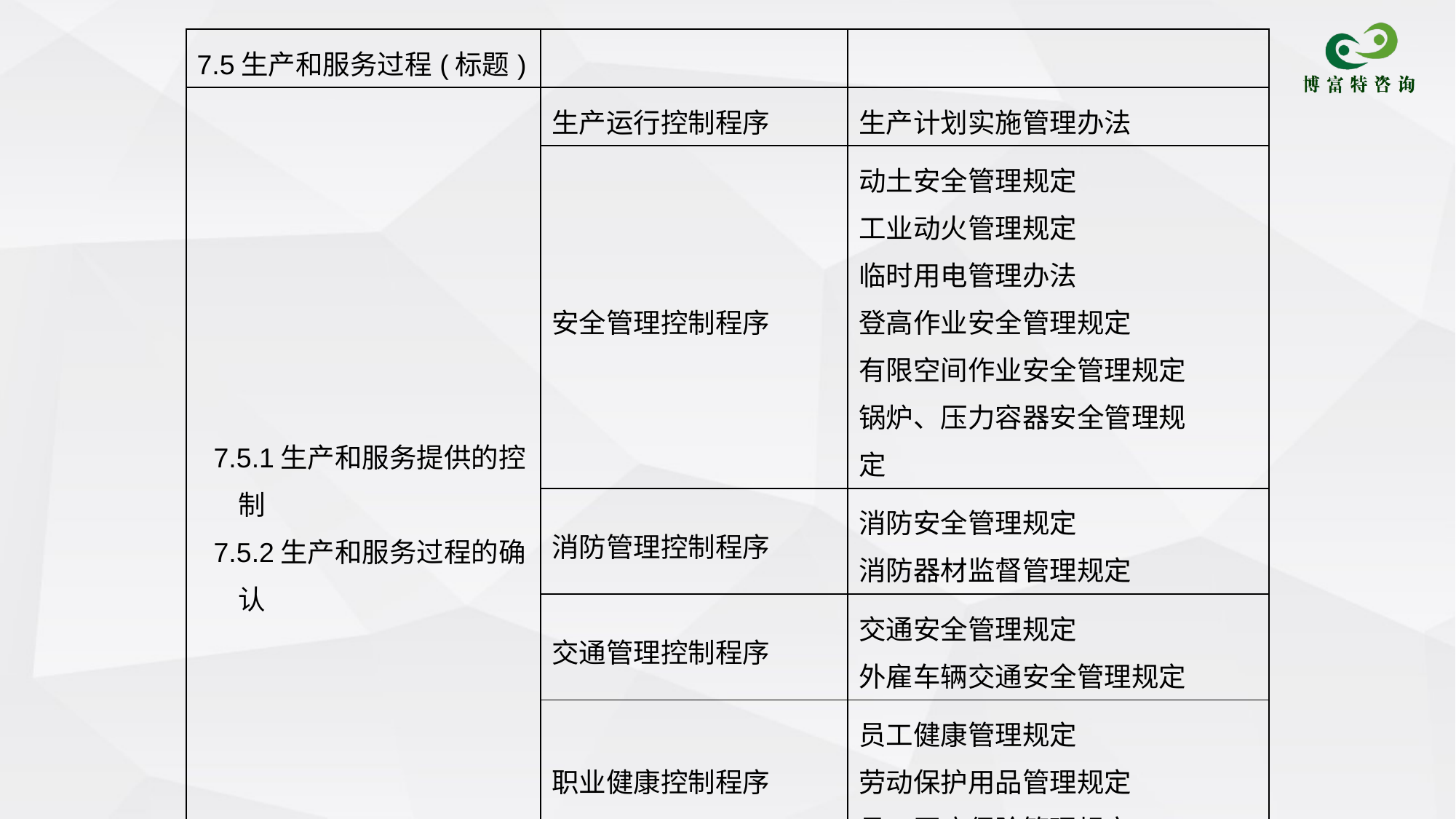

| 7.5生产和服务过程(标题) |  |  |
| --- | --- | --- |
| 7.5.1生产和服务提供的控制 7.5.2生产和服务过程的确认 | 生产运行控制程序 | 生产计划实施管理办法 |
|  | 安全管理控制程序 | 动土安全管理规定 工业动火管理规定 临时用电管理办法 登高作业安全管理规定 有限空间作业安全管理规定 锅炉、压力容器安全管理规 定 |
|  | 消防管理控制程序 | 消防安全管理规定 消防器材监督管理规定 |
|  | 交通管理控制程序 | 交通安全管理规定 外雇车辆交通安全管理规定 |
|  | 职业健康控制程序 | 员工健康管理规定 劳动保护用品管理规定 员工医疗保险管理规定 |
|  | 环境保护控制程序 | 节约能源管理办法 采出水处理与回注管理办法 |